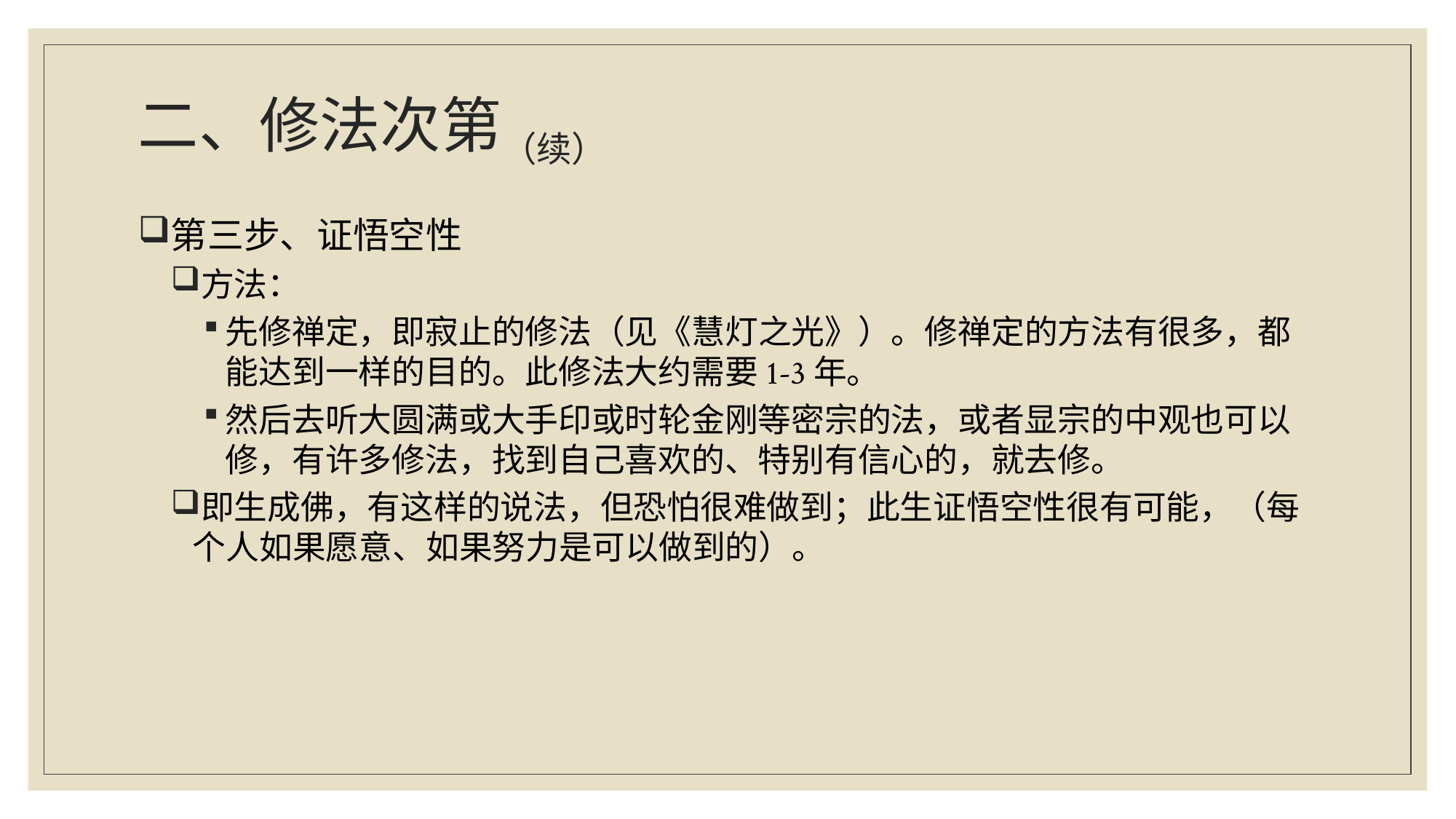

# 二、修法次第（续）
第三步、证悟空性
方法：
先修禅定，即寂止的修法（见《慧灯之光》）。修禅定的方法有很多，都能达到一样的目的。此修法大约需要1-3年。
然后去听大圆满或大手印或时轮金刚等密宗的法，或者显宗的中观也可以修，有许多修法，找到自己喜欢的、特别有信心的，就去修。
即生成佛，有这样的说法，但恐怕很难做到；此生证悟空性很有可能，（每个人如果愿意、如果努力是可以做到的）。